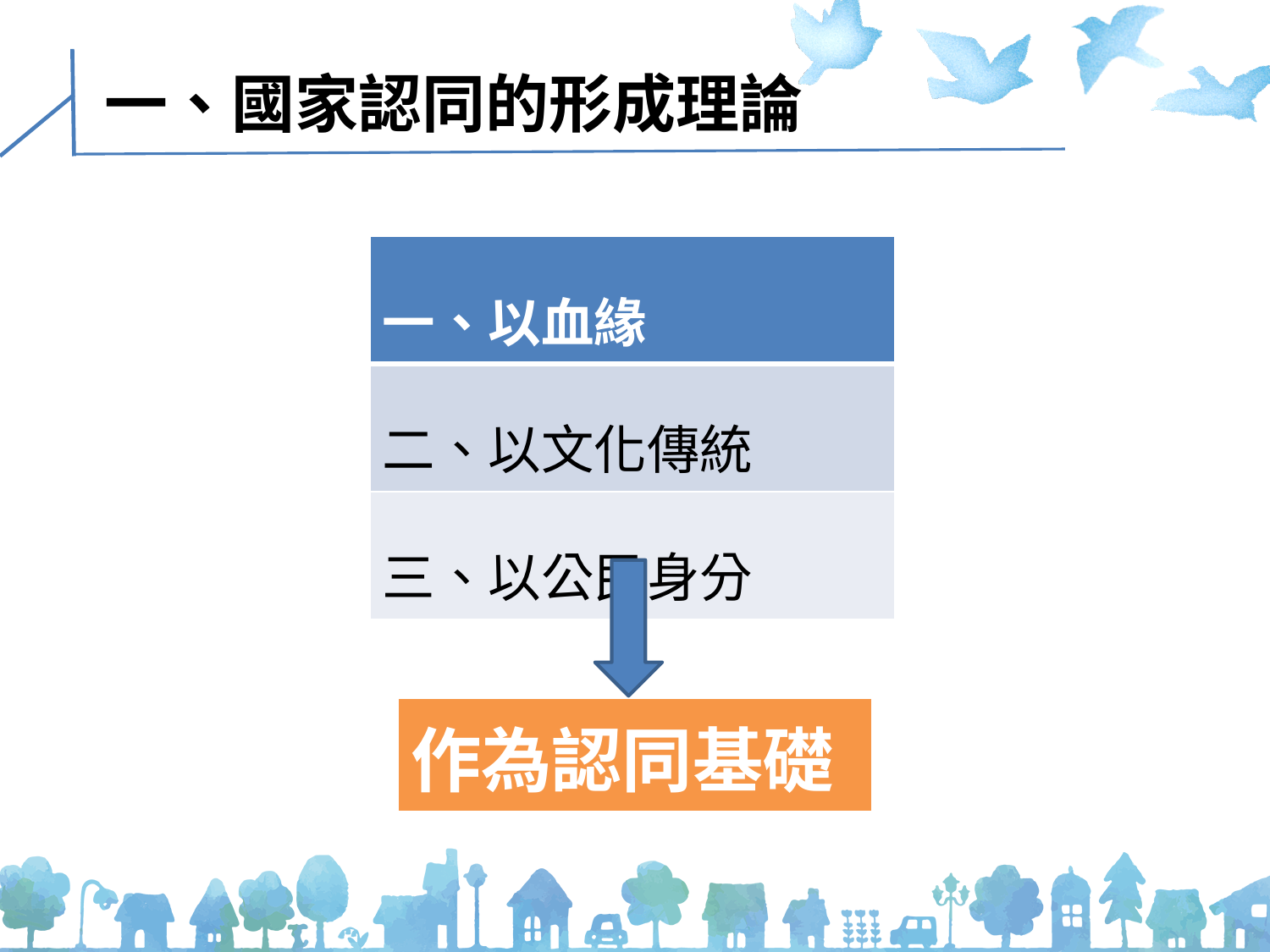

# 一、國家認同的形成理論
| 一、以血緣 |
| --- |
| 二、以文化傳統 |
| 三、以公民身分 |

| 作為認同基礎 |
| --- |